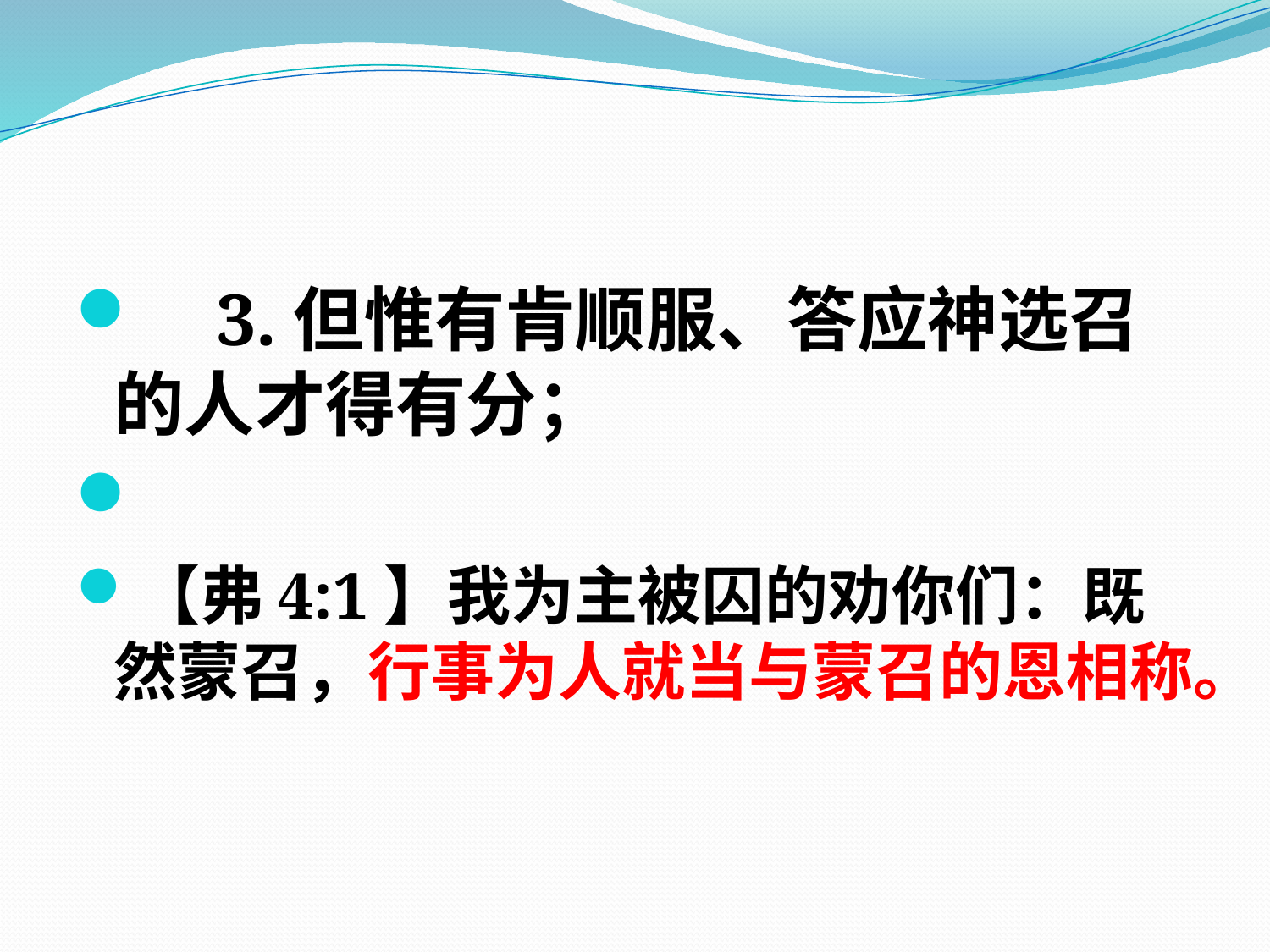

#
    3.但惟有肯顺服、答应神选召的人才得有分；

【弗4:1】我为主被囚的劝你们：既然蒙召，行事为人就当与蒙召的恩相称。